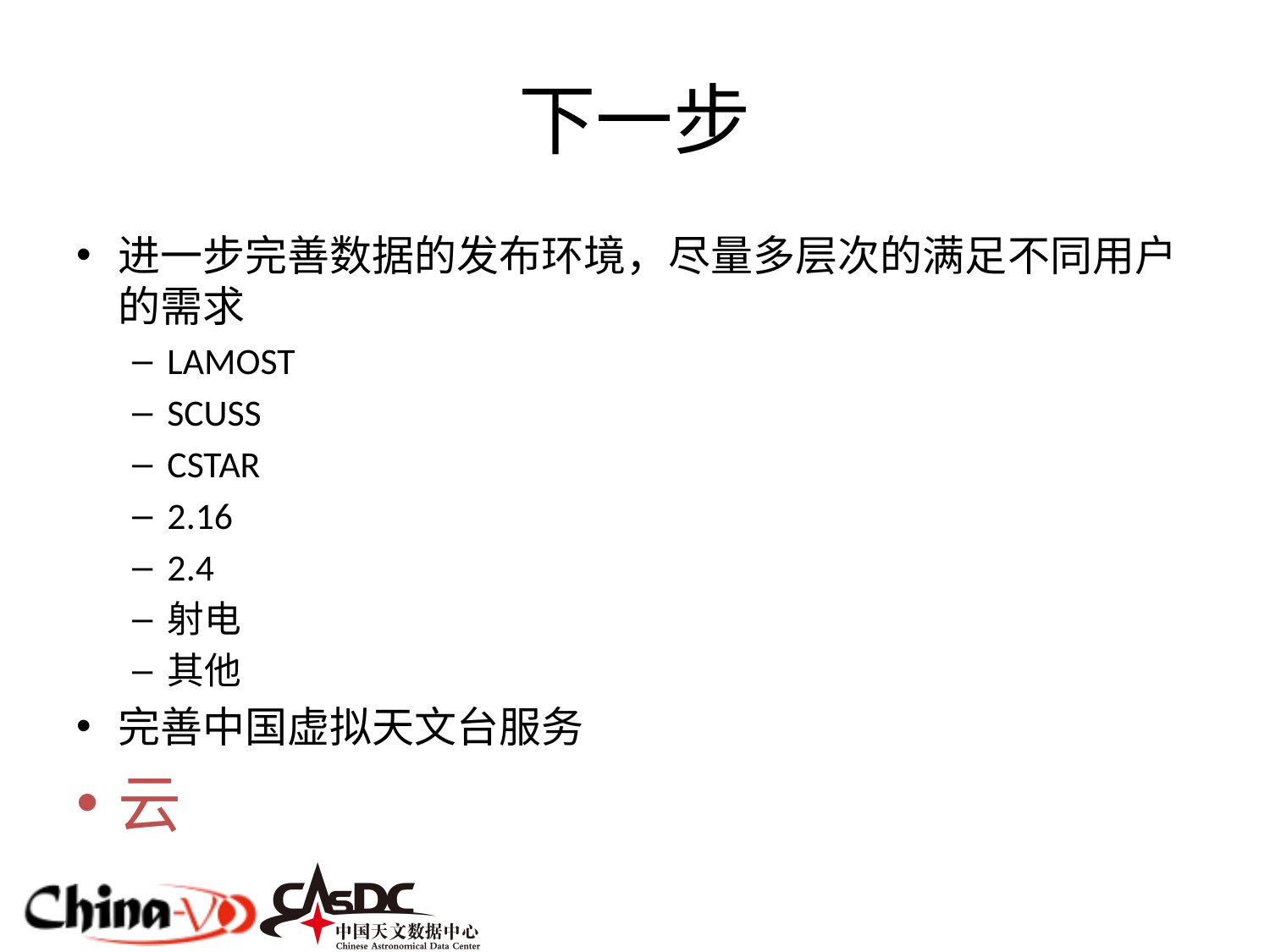

# 下一步
进一步完善数据的发布环境，尽量多层次的满足不同用户的需求
LAMOST
SCUSS
CSTAR
2.16
2.4
射电
其他
完善中国虚拟天文台服务
云